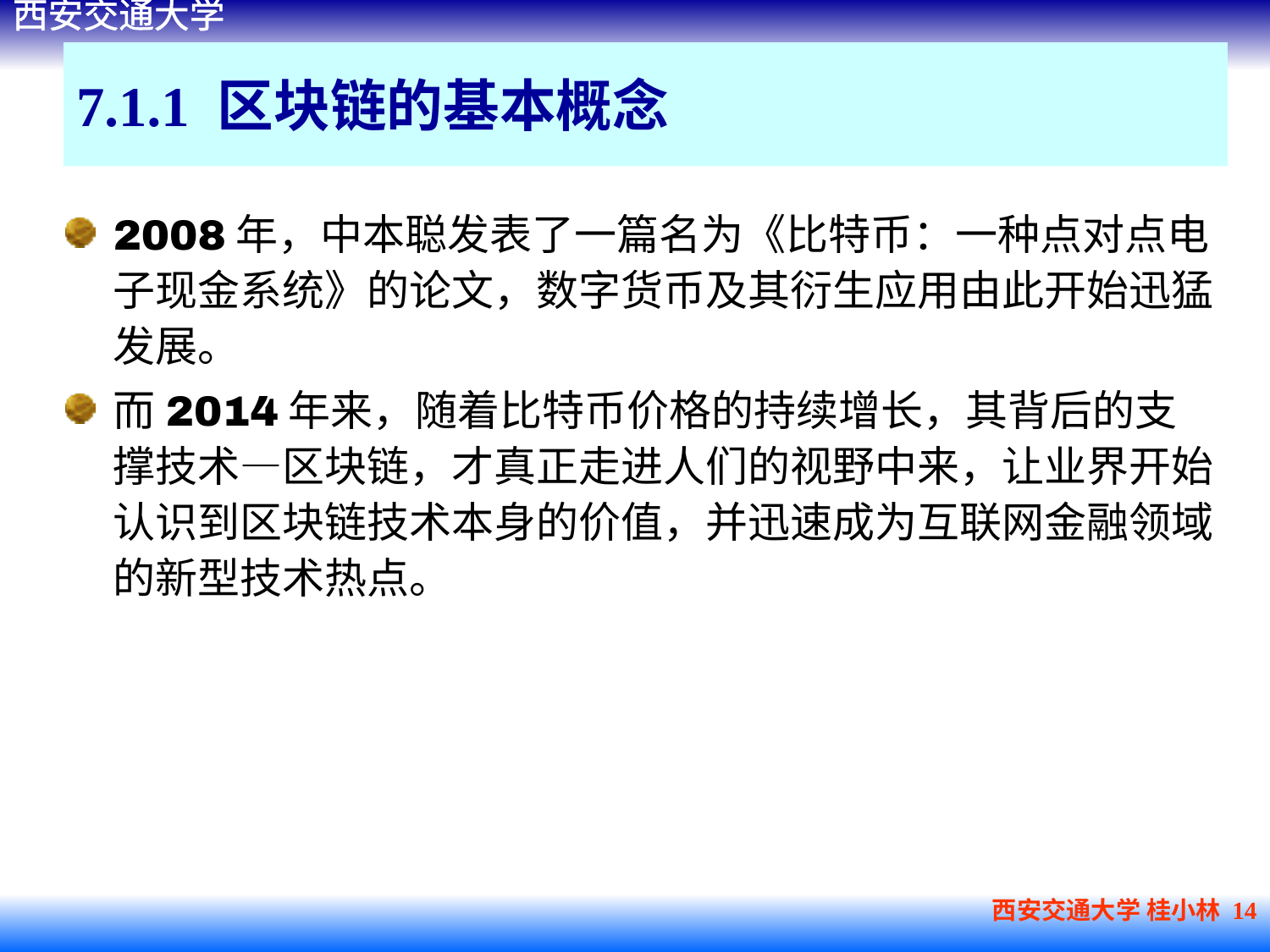

# 7.1.1 区块链的基本概念
2008年，中本聪发表了一篇名为《比特币：一种点对点电子现金系统》的论文，数字货币及其衍生应用由此开始迅猛发展。
而2014年来，随着比特币价格的持续增长，其背后的支撑技术—区块链，才真正走进人们的视野中来，让业界开始认识到区块链技术本身的价值，并迅速成为互联网金融领域的新型技术热点。
西安交通大学 桂小林 14